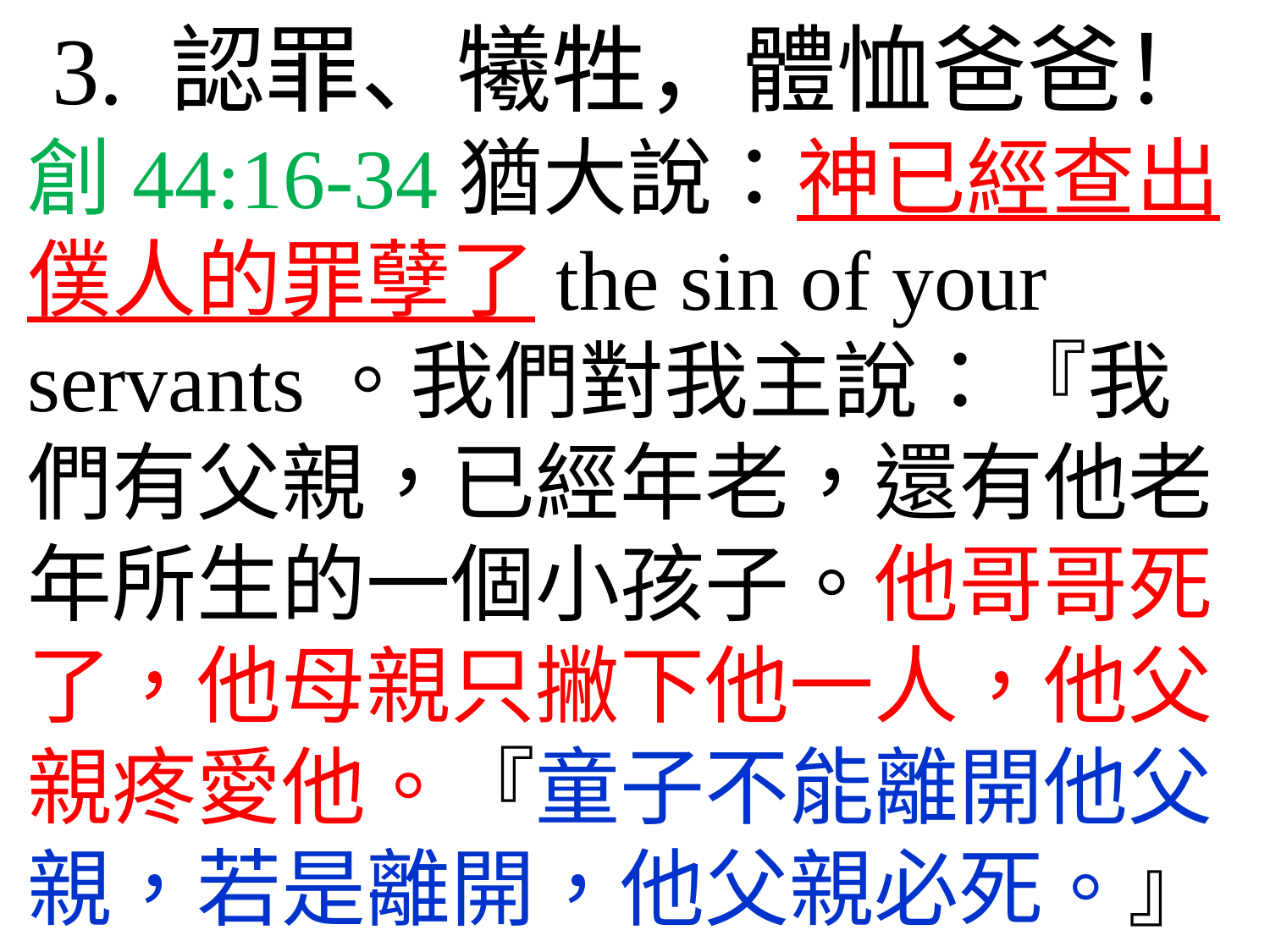

3. 認罪、犧牲，體恤爸爸！
創44:16-34猶大說：神已經查出僕人的罪孽了the sin of your servants。我們對我主說：『我們有父親，已經年老，還有他老年所生的一個小孩子。他哥哥死了，他母親只撇下他一人，他父親疼愛他。『童子不能離開他父親，若是離開，他父親必死。』